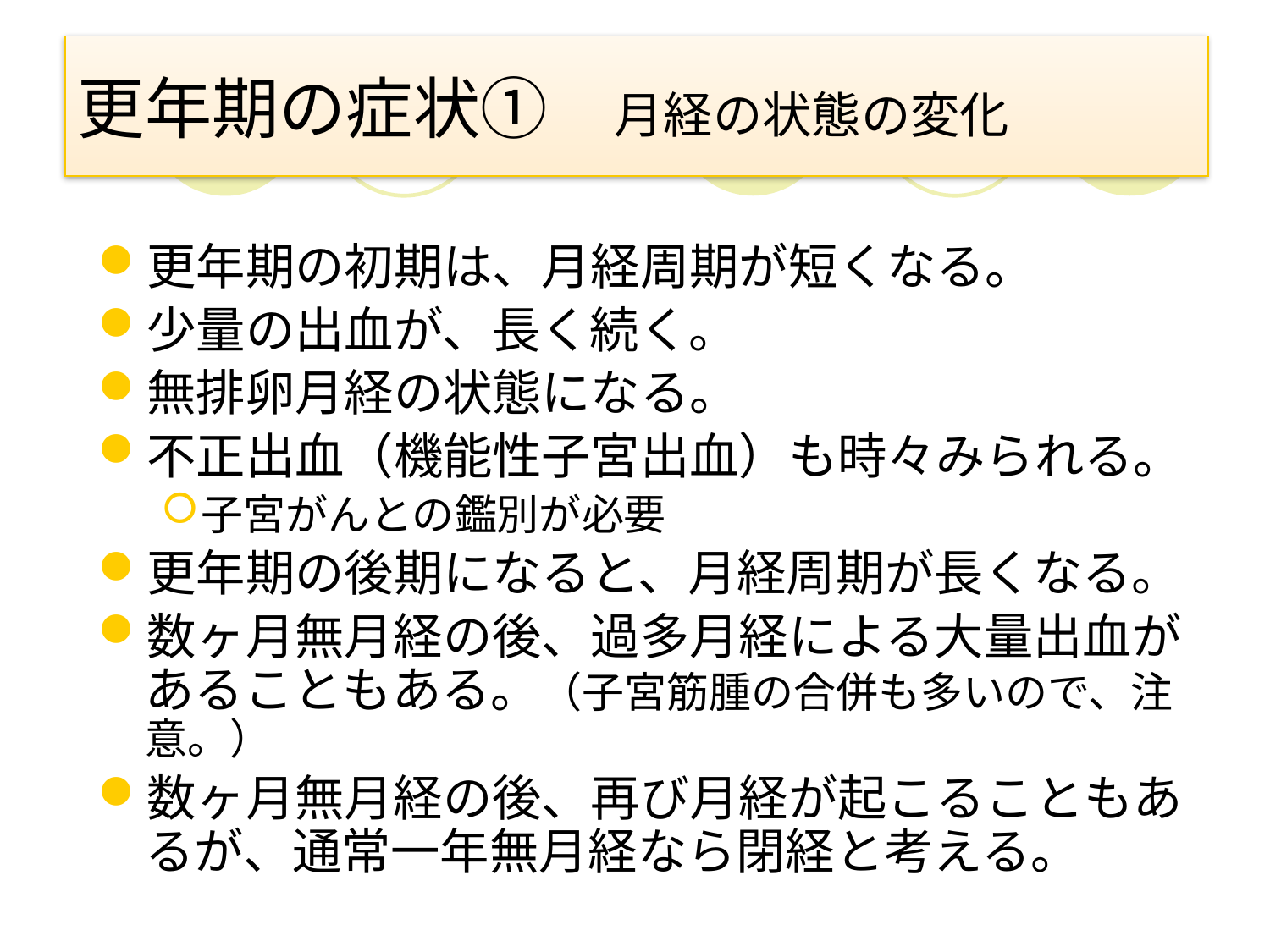

# 更年期の症状①　月経の状態の変化
更年期の初期は、月経周期が短くなる。
少量の出血が、長く続く。
無排卵月経の状態になる。
不正出血（機能性子宮出血）も時々みられる。
子宮がんとの鑑別が必要
更年期の後期になると、月経周期が長くなる。
数ヶ月無月経の後、過多月経による大量出血があることもある。（子宮筋腫の合併も多いので、注意。）
数ヶ月無月経の後、再び月経が起こることもあるが、通常一年無月経なら閉経と考える。